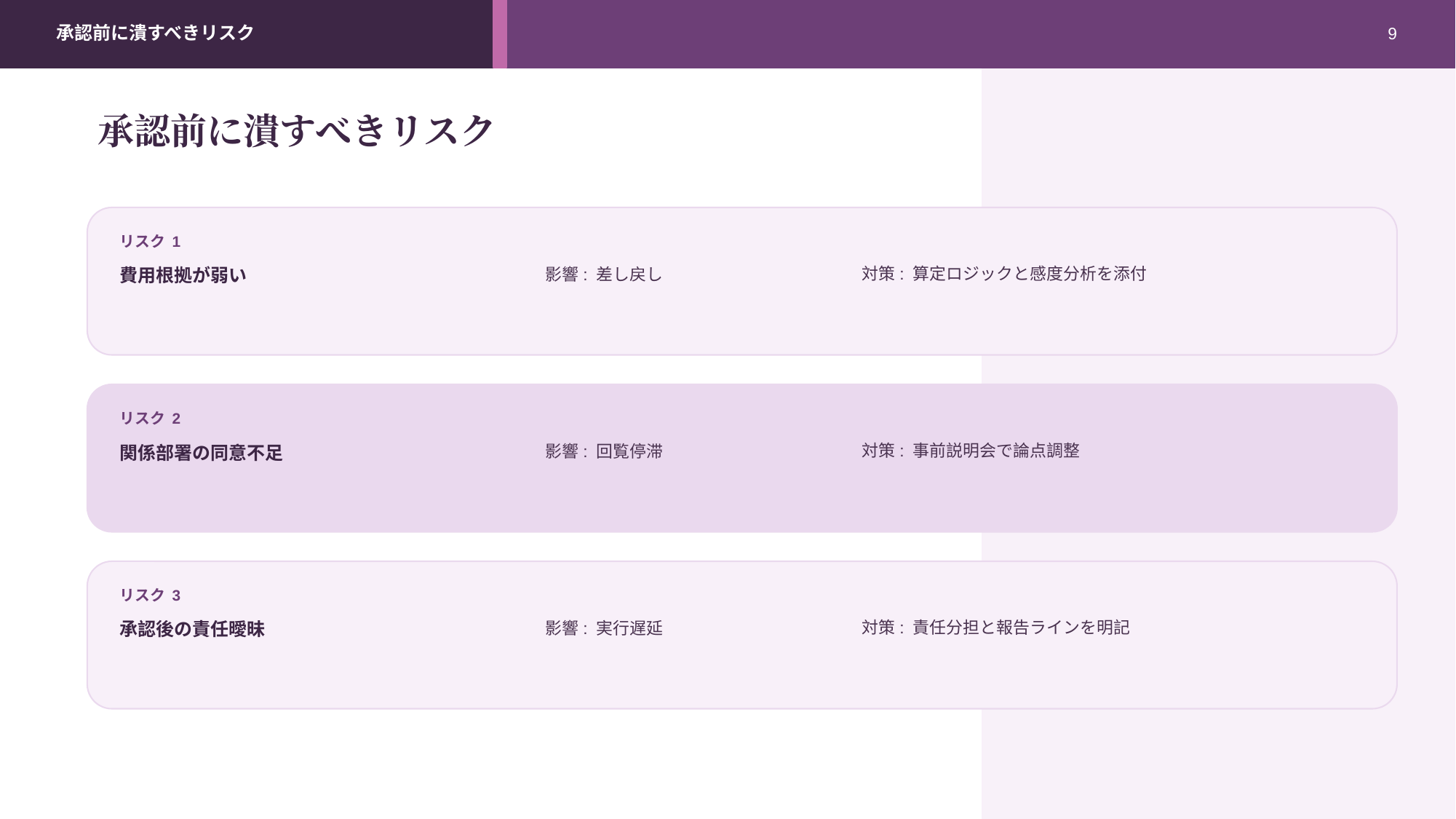

承認前に潰すべきリスク
9

承認前に潰すべきリスク

リスク 1
費用根拠が弱い
影響: 差し戻し
対策: 算定ロジックと感度分析を添付

リスク 2
関係部署の同意不足
影響: 回覧停滞
対策: 事前説明会で論点調整

リスク 3
承認後の責任曖昧
影響: 実行遅延
対策: 責任分担と報告ラインを明記